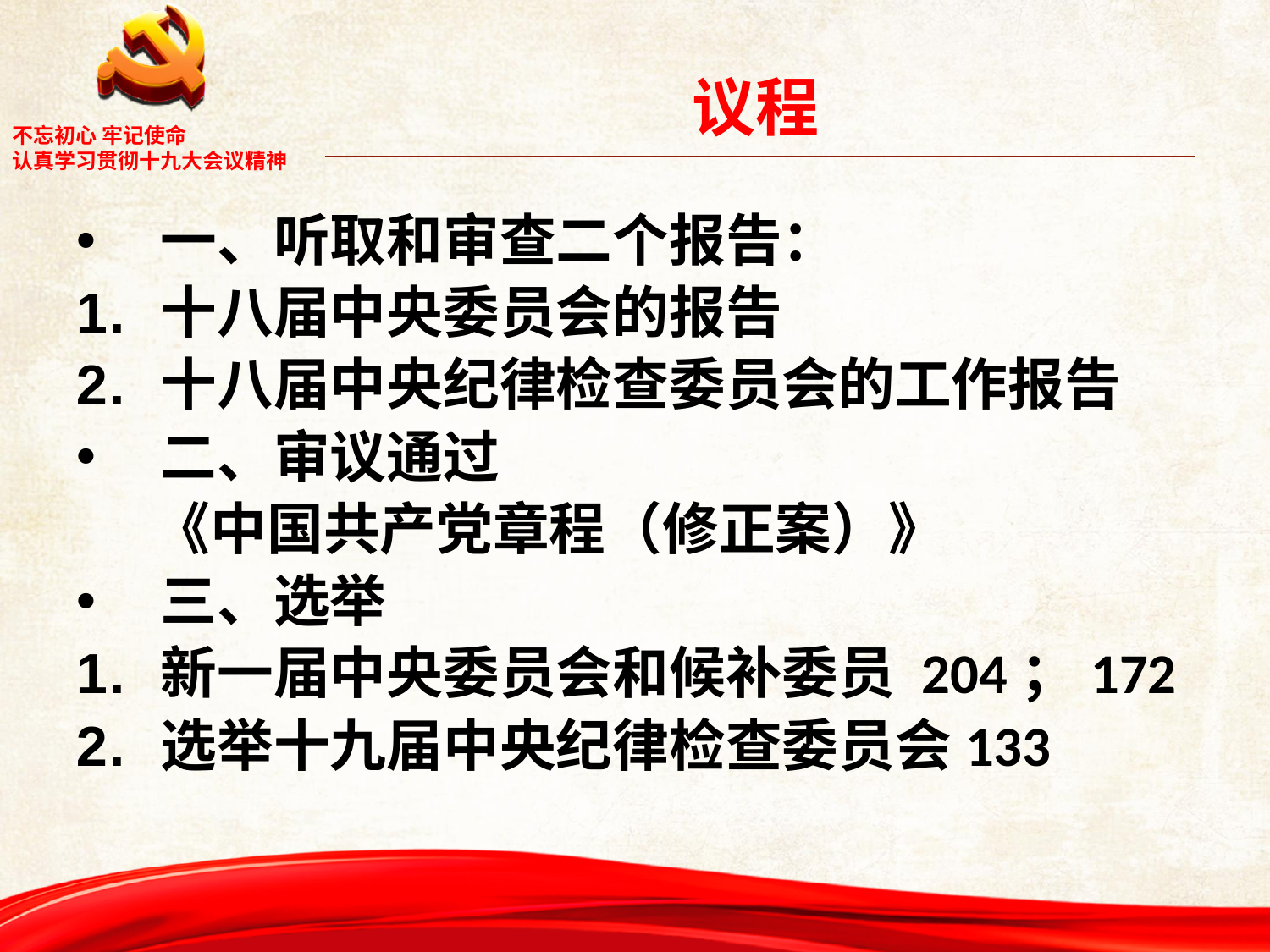

# 议程
一、听取和审查二个报告：
十八届中央委员会的报告
十八届中央纪律检查委员会的工作报告
二、审议通过
     《中国共产党章程（修正案）》
三、选举
新一届中央委员会和候补委员 204；172
选举十九届中央纪律检查委员会133
4